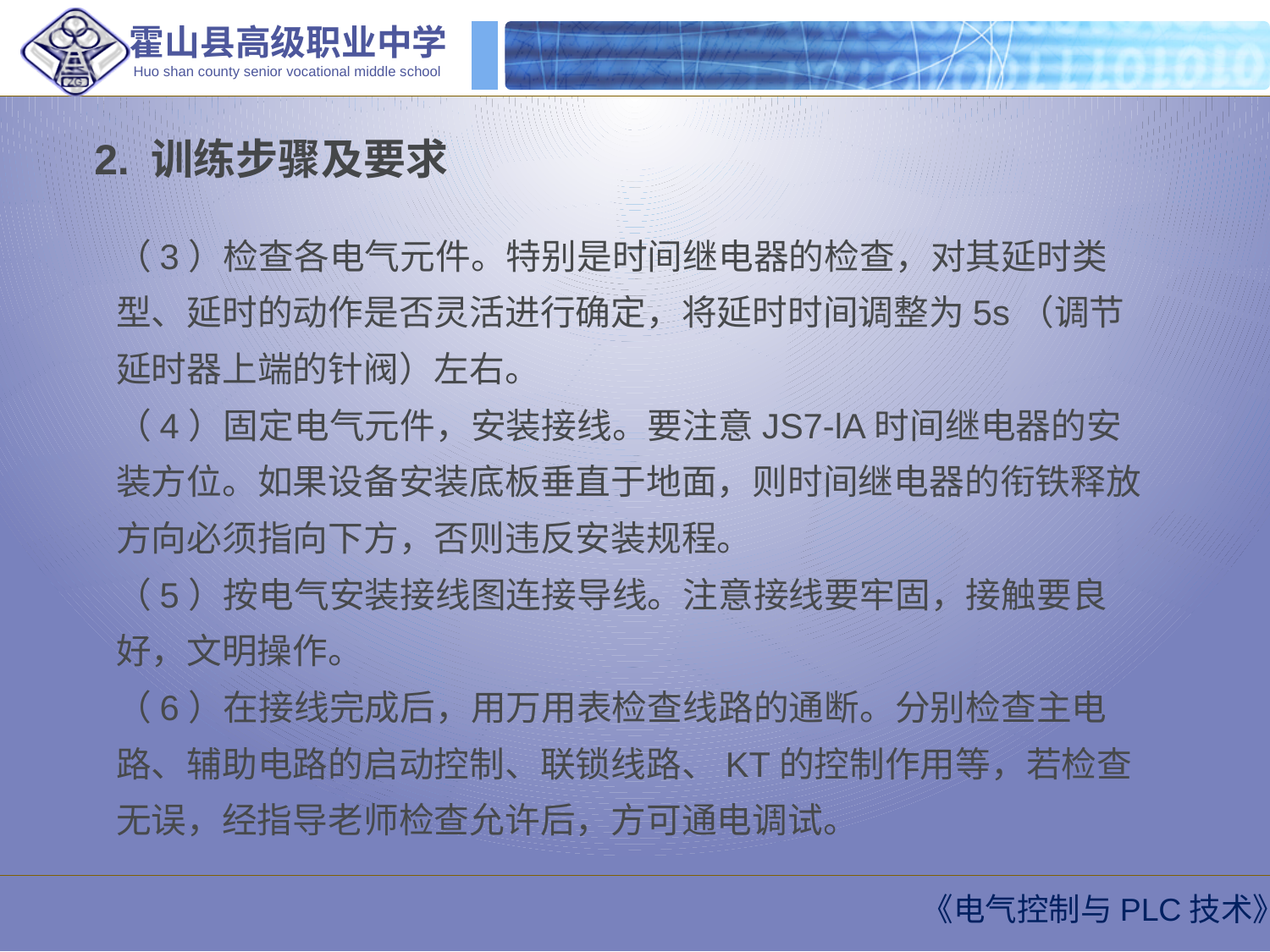

2. 训练步骤及要求
（3）检查各电气元件。特别是时间继电器的检查，对其延时类型、延时的动作是否灵活进行确定，将延时时间调整为5s（调节延时器上端的针阀）左右。
（4）固定电气元件，安装接线。要注意JS7-lA时间继电器的安装方位。如果设备安装底板垂直于地面，则时间继电器的衔铁释放方向必须指向下方，否则违反安装规程。
（5）按电气安装接线图连接导线。注意接线要牢固，接触要良好，文明操作。
（6）在接线完成后，用万用表检查线路的通断。分别检查主电路、辅助电路的启动控制、联锁线路、KT的控制作用等，若检查无误，经指导老师检查允许后，方可通电调试。